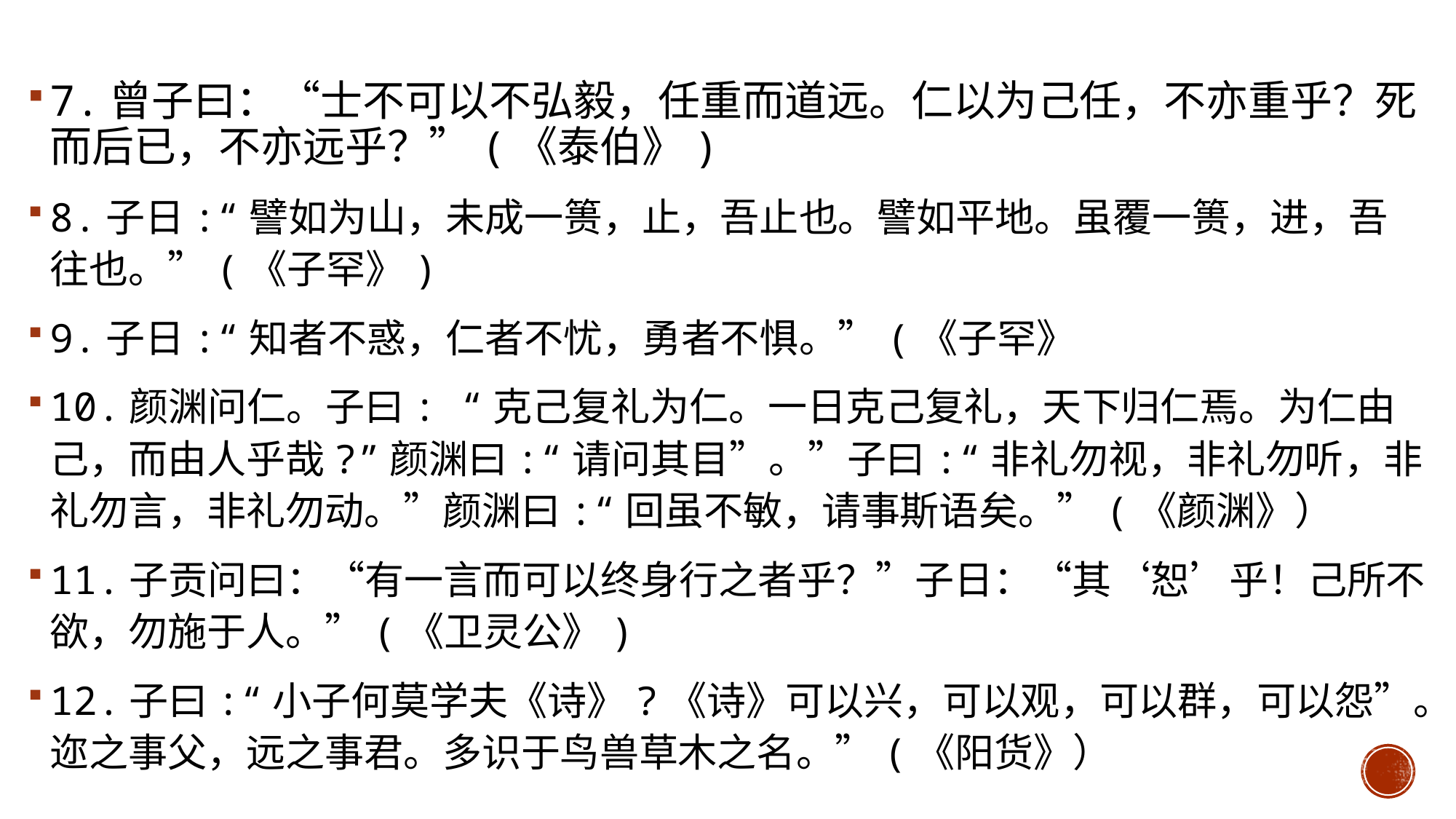

7.曾子曰：“士不可以不弘毅，任重而道远。仁以为己任，不亦重乎？死而后已，不亦远乎？”(《泰伯》)
8.子日:“譬如为山，未成一篑，止，吾止也。譬如平地。虽覆一篑，进，吾往也。”(《子罕》)
9.子日:“知者不惑，仁者不忧，勇者不惧。”(《子罕》
10.颜渊问仁。子曰: “克己复礼为仁。一日克己复礼，天下归仁焉。为仁由己，而由人乎哉?”颜渊曰:“请问其目”。”子曰:“非礼勿视，非礼勿听，非礼勿言，非礼勿动。”颜渊曰:“回虽不敏，请事斯语矣。”(《颜渊》）
11.子贡问曰：“有一言而可以终身行之者乎？”子日：“其‘恕’乎！己所不欲，勿施于人。”(《卫灵公》)
12.子曰:“小子何莫学夫《诗》?《诗》可以兴，可以观，可以群，可以怨”。迩之事父，远之事君。多识于鸟兽草木之名。”(《阳货》）